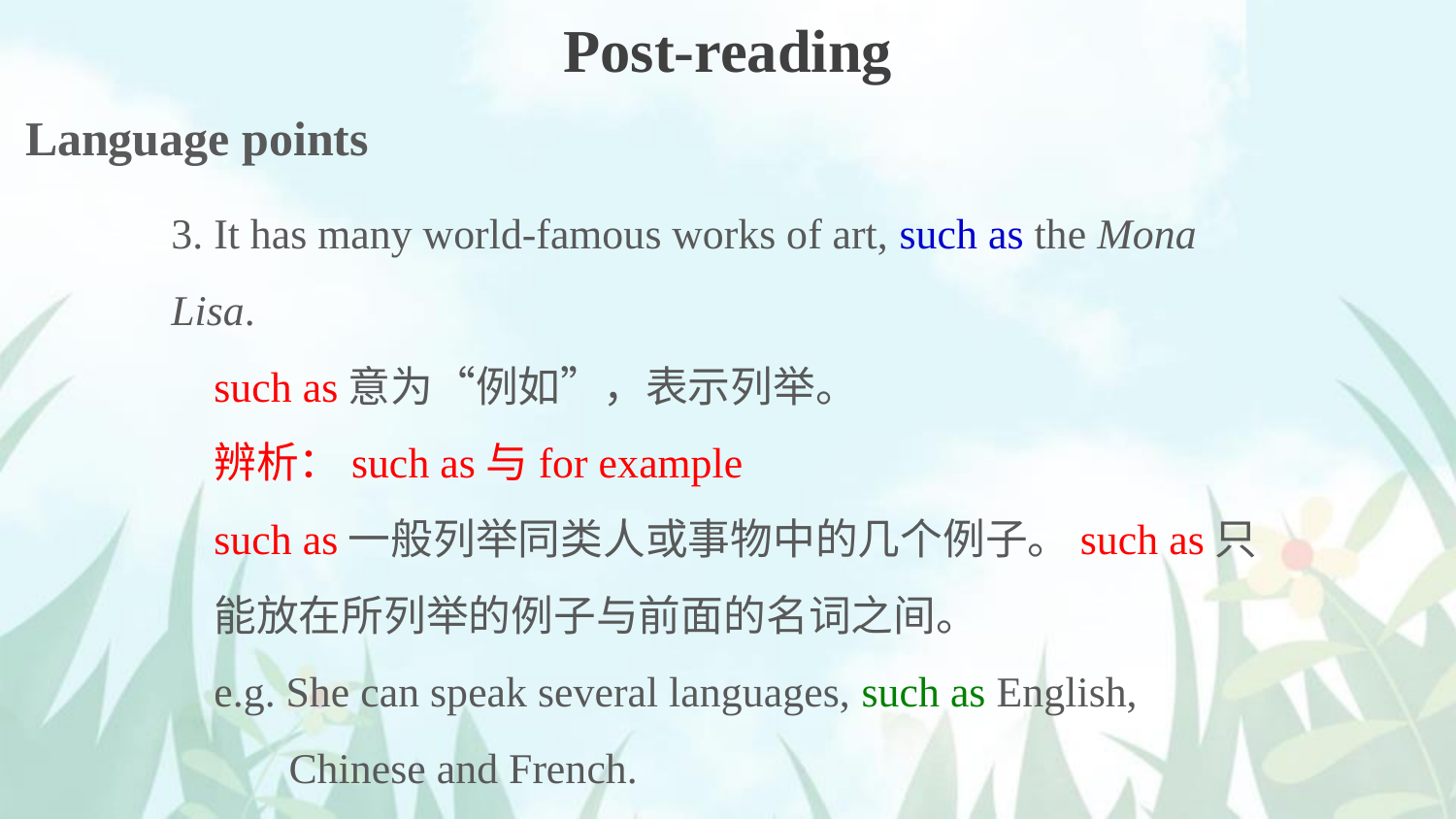

Post-reading
Language points
3. It has many world-famous works of art, such as the Mona Lisa.
such as意为“例如”，表示列举。
辨析：such as与for example
such as一般列举同类人或事物中的几个例子。such as只能放在所列举的例子与前面的名词之间。
e.g. She can speak several languages, such as English,
       Chinese and French.
       她会说几种语言，如英语、汉语和法语。